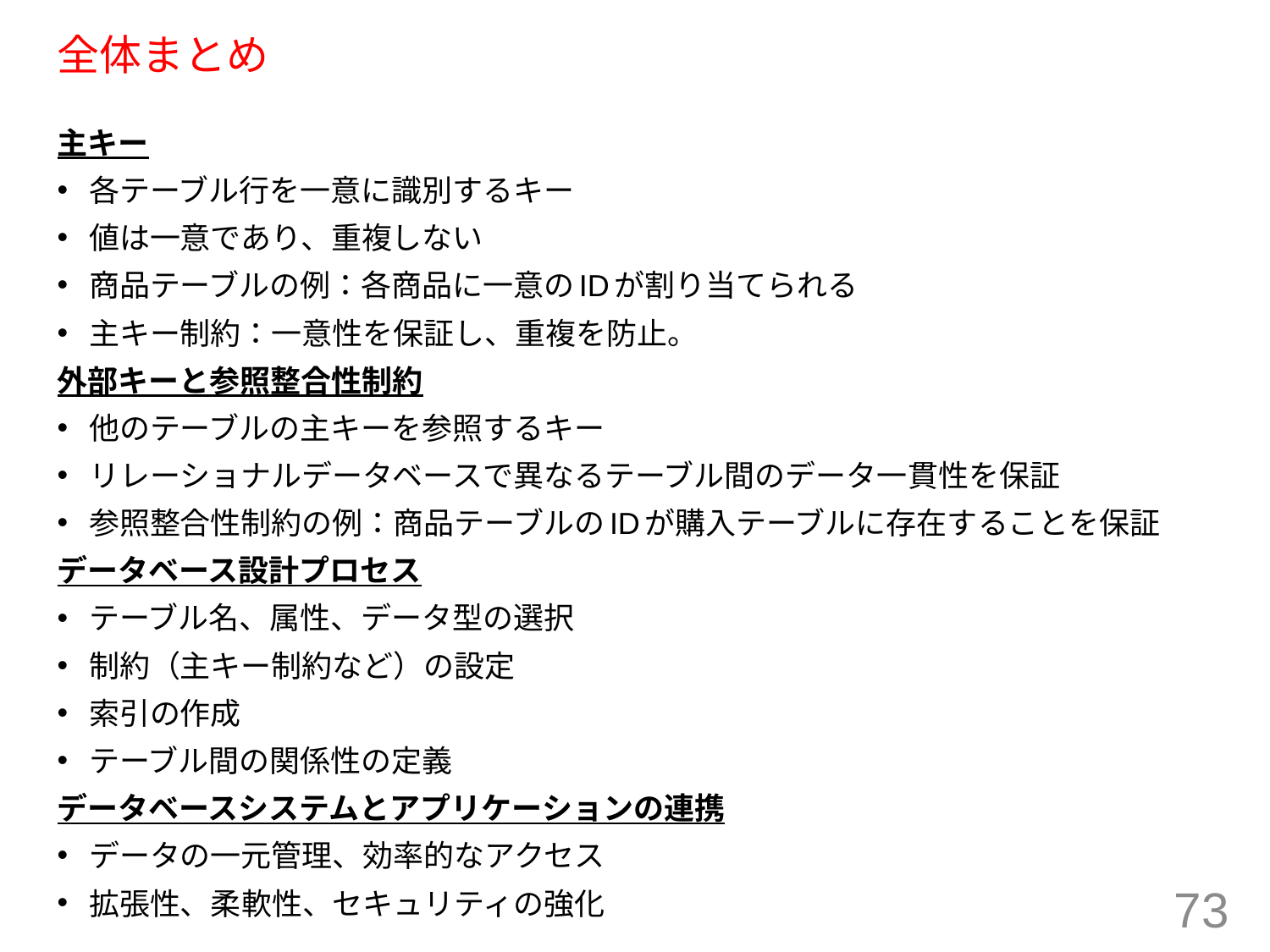

# 全体まとめ
主キー
各テーブル行を一意に識別するキー
値は一意であり、重複しない
商品テーブルの例：各商品に一意のIDが割り当てられる
主キー制約：一意性を保証し、重複を防止。
外部キーと参照整合性制約
他のテーブルの主キーを参照するキー
リレーショナルデータベースで異なるテーブル間のデータ一貫性を保証
参照整合性制約の例：商品テーブルのIDが購入テーブルに存在することを保証
データベース設計プロセス
テーブル名、属性、データ型の選択
制約（主キー制約など）の設定
索引の作成
テーブル間の関係性の定義
データベースシステムとアプリケーションの連携
データの一元管理、効率的なアクセス
拡張性、柔軟性、セキュリティの強化
73